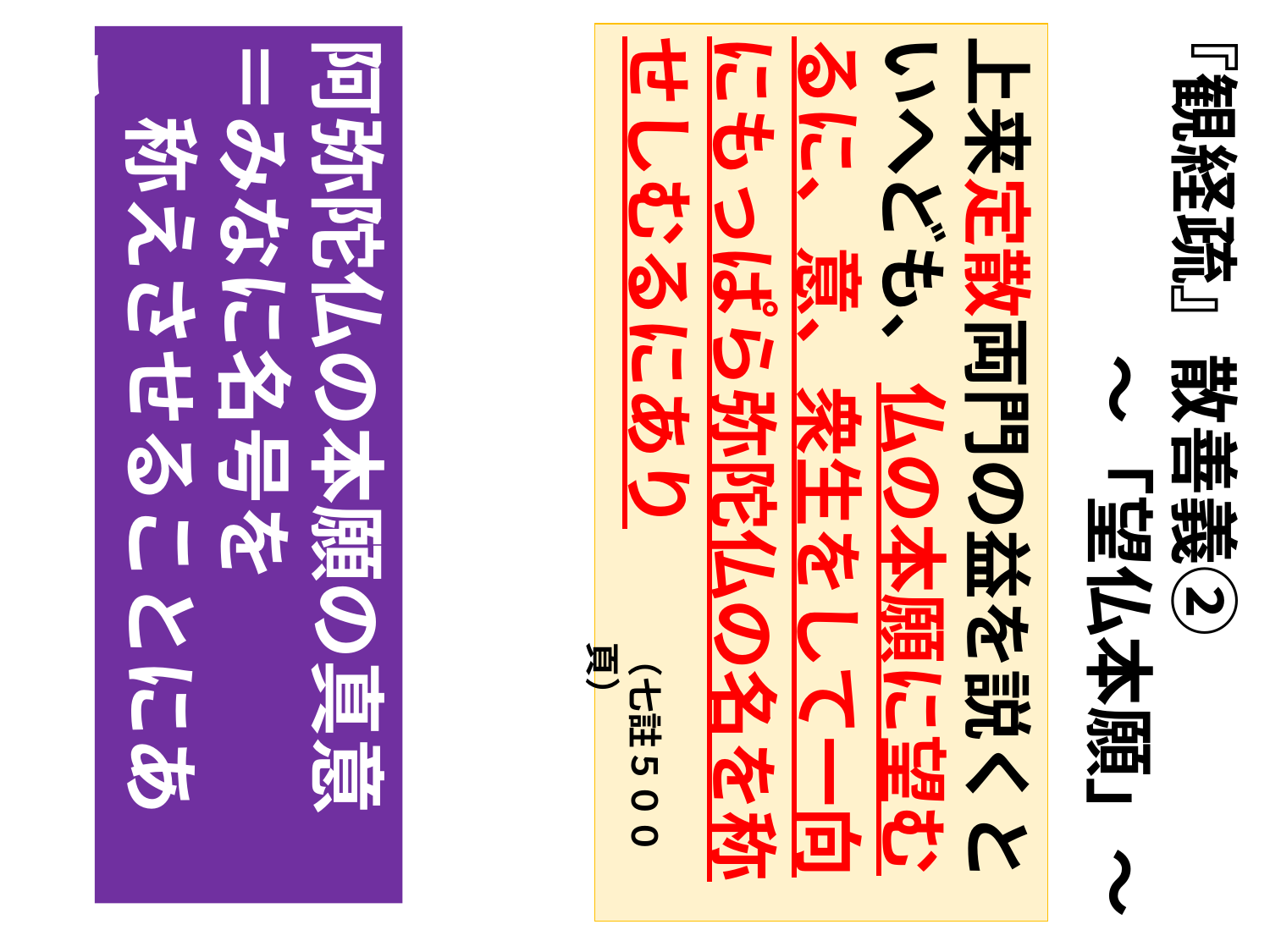

『観経疏』散善義②
　　　　　～「望仏本願」～
上来定散両門の益を説くといへども、仏の本願に望むるに、意、衆生をして一向にもっぱら弥陀仏の名を称せしむるにあり
阿弥陀仏の本願の真意
＝みなに名号を
　称えさせることにある
（七註５００頁）